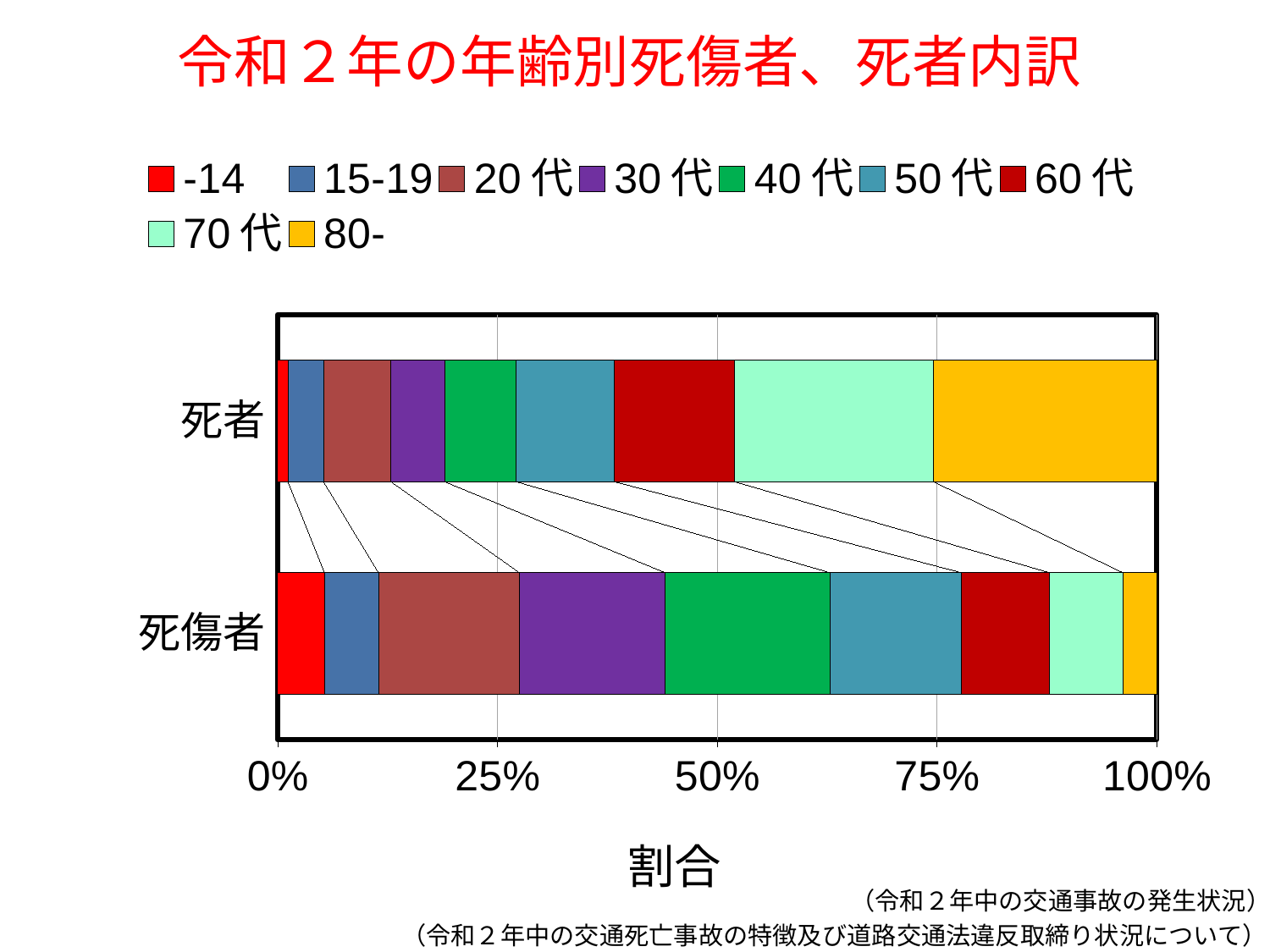

# 令和２年の年齢別死傷者、死者内訳

### Chart

| Category | -14 | 15-19 | 20代 | 30代 | 40代 | 50代 | 60代 | 70代 | 80- |
|---|---|---|---|---|---|---|---|---|---|
| 死傷者 | 19960.0 | 22844.0 | 59766.0 | 61687.0 | 69797.0 | 55634.0 | 37370.0 | 31096.0 | 14161.0 |
| 死者 | 34.0 | 115.0 | 218.0 | 173.0 | 231.0 | 317.0 | 388.0 | 643.0 | 720.0 |
（令和２年中の交通事故の発生状況）
（令和２年中の交通死亡事故の特徴及び道路交通法違反取締り状況について）